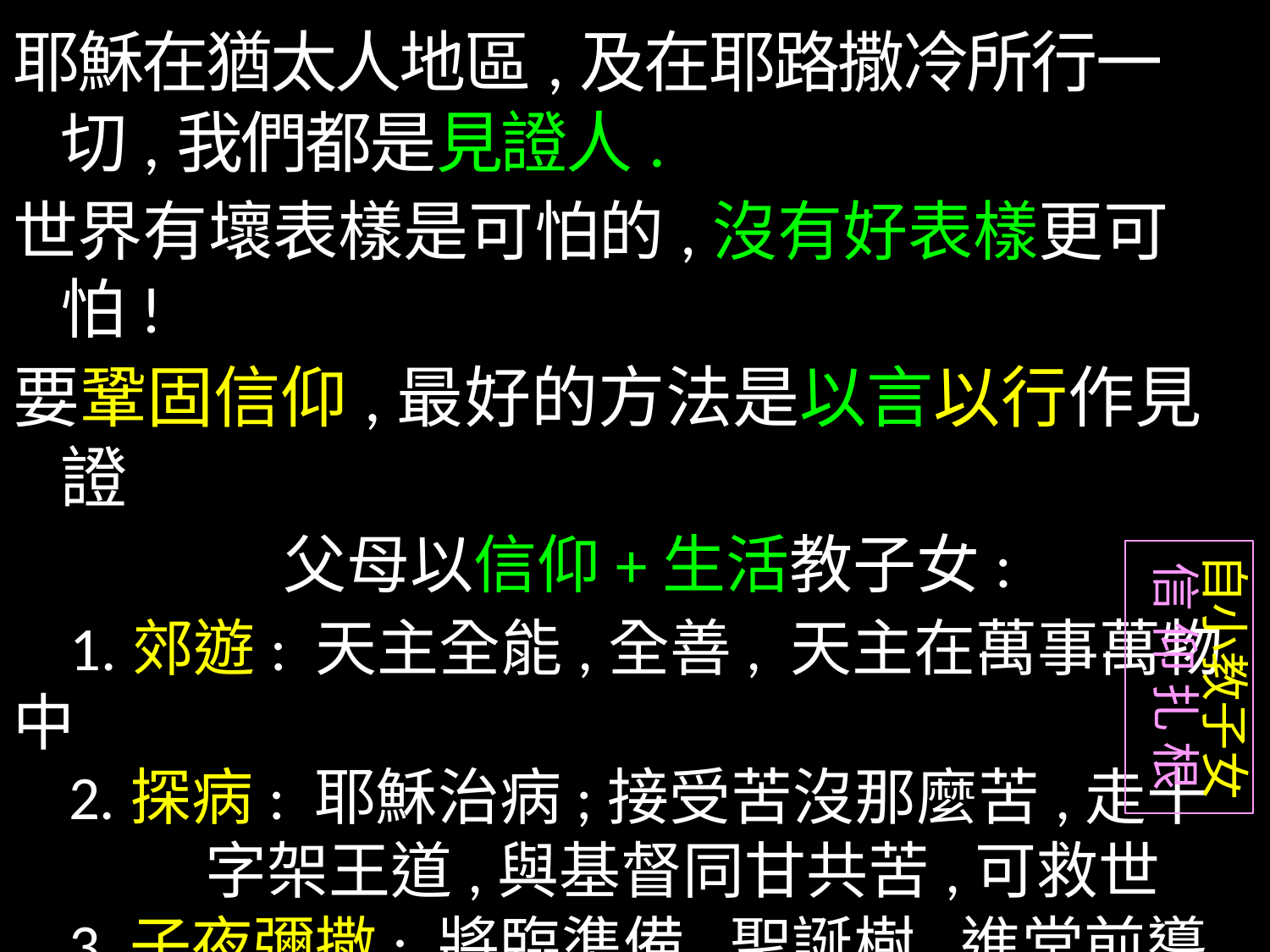

耶穌在猶太人地區,及在耶路撒冷所行一切,我們都是見證人.
世界有壞表樣是可怕的,沒有好表樣更可怕!
要鞏固信仰,最好的方法是以言以行作見證
                  父母以信仰+生活教子女:
    1.郊遊: 天主全能,全善, 天主在萬事萬物中
    2.探病: 耶穌治病;接受苦沒那麼苦,走十
              字架王道,與基督同甘共苦,可救世
    3.子夜彌撒: 將臨準備,聖誕樹,進堂前導
    4.新學年開始: 新環境,新機遇,祝福
    5.幫自己和孩子讀通世界和人生這本大書

自小教子女信仰扎根